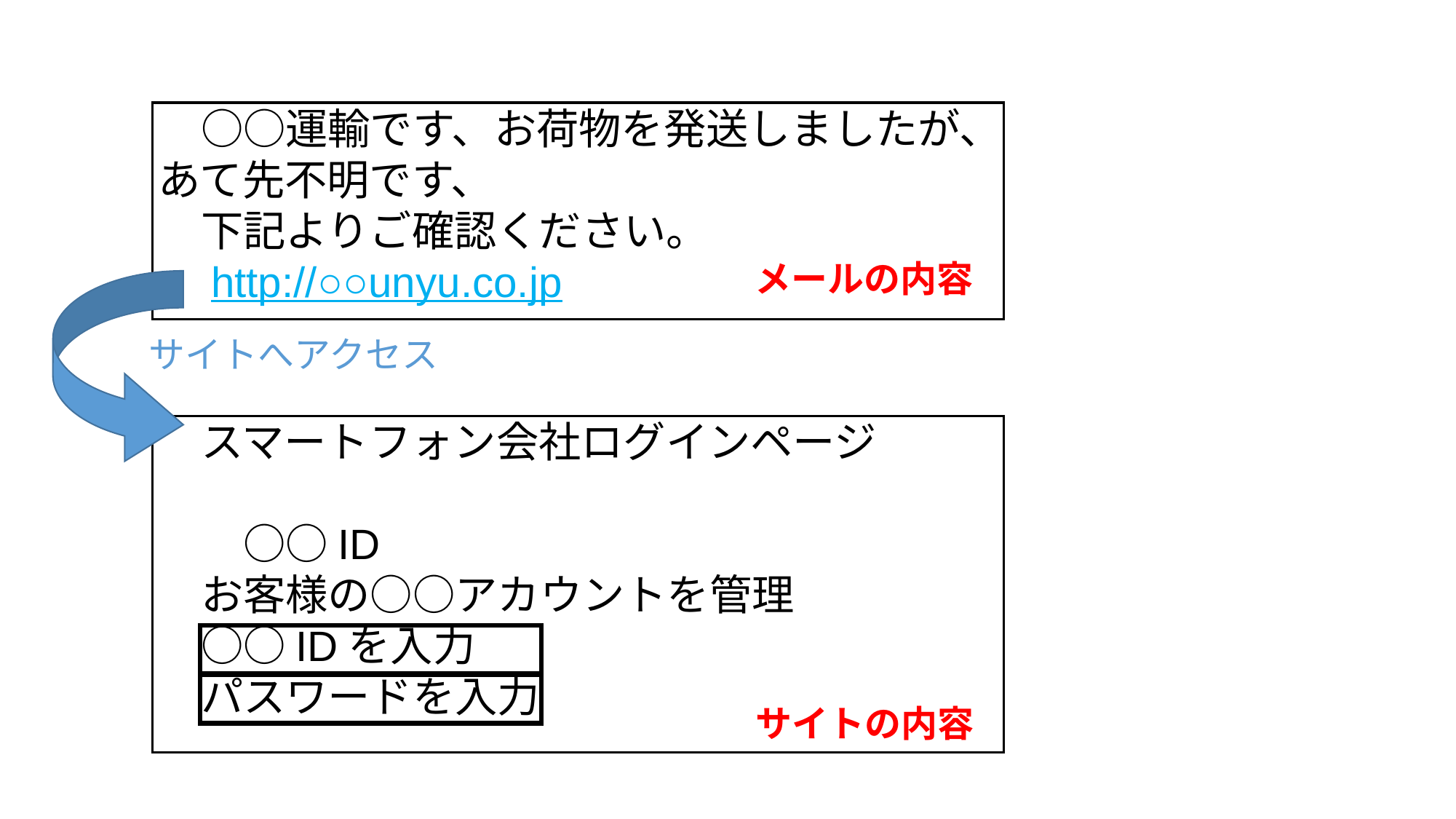

○○運輸です、お荷物を発送しましたが、
　あて先不明です、
　　下記よりご確認ください。
　　http://○○unyu.co.jp

メールの内容

サイトへアクセス
　　スマートフォン会社ログインページ

　　　○○ID
　　お客様の○○アカウントを管理
　　○○IDを入力
　　パスワードを入力

サイトの内容